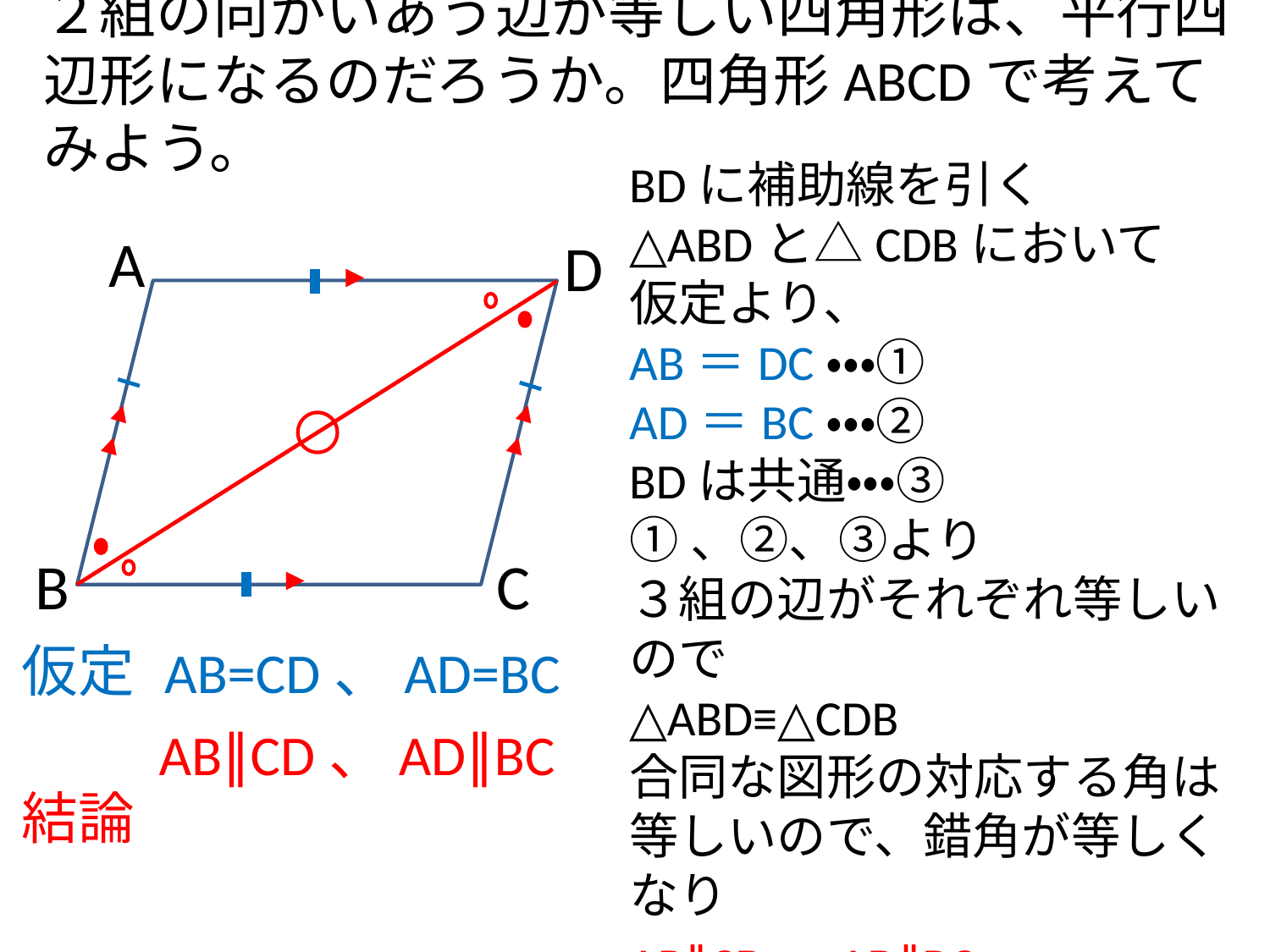

# ２組の向かいあう辺が等しい四角形は、平行四辺形になるのだろうか。四角形ABCDで考えてみよう。
BDに補助線を引く
△ABDと△CDBにおいて
仮定より、
AB＝DC・・・①
AD＝BC・・・②
BDは共通・・・③
①、②、③より
３組の辺がそれぞれ等しいので
△ABD≡△CDB
合同な図形の対応する角は等しいので、錯角が等しくなり
AB∥CD、AD∥BC
A
D
▼

▼
▼
▼
▼

B

C
▼

仮定
結論
AB=CD、AD=BC
AB∥CD、AD∥BC